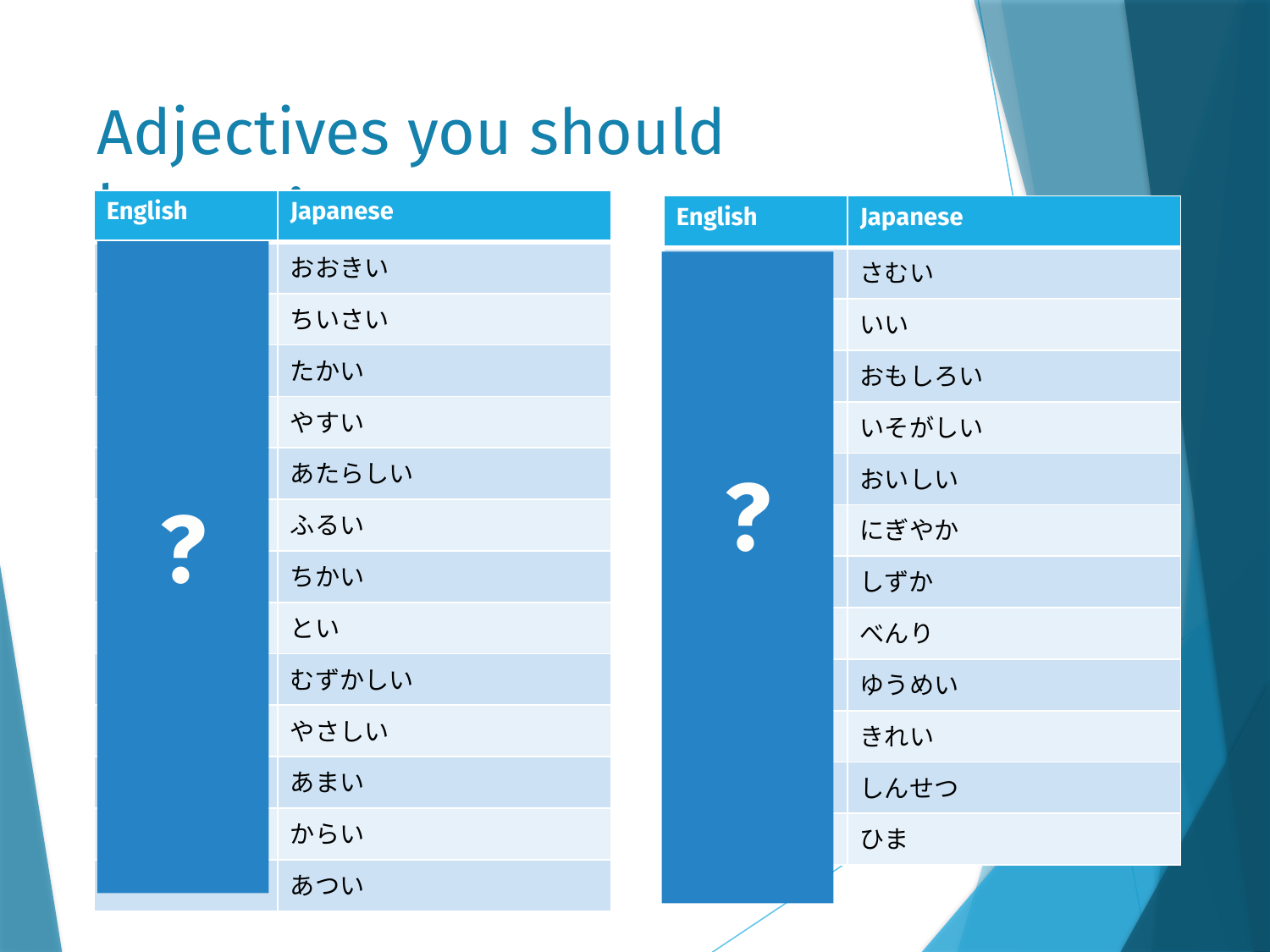

# Adjectives you should know：
| English | Japanese |
| --- | --- |
| big | おおきい |
| small | ちいさい |
| expensive | たかい |
| cheap | やすい |
| new | あたらしい |
| old | ふるい |
| close | ちかい |
| far away | とい |
| difficult | むずかしい |
| easy | やさしい |
| sweet | あまい |
| spicy | からい |
| hot | あつい |
| English | Japanese |
| --- | --- |
| cold | さむい |
| good | いい |
| interesting | おもしろい |
| busy | いそがしい |
| delicious | おいしい |
| lively | にぎやか |
| quiet | しずか |
| convenient | べんり |
| famous | ゆうめい |
| beautiful | きれい |
| kind | しんせつ |
| not busy | ひま |

?
?